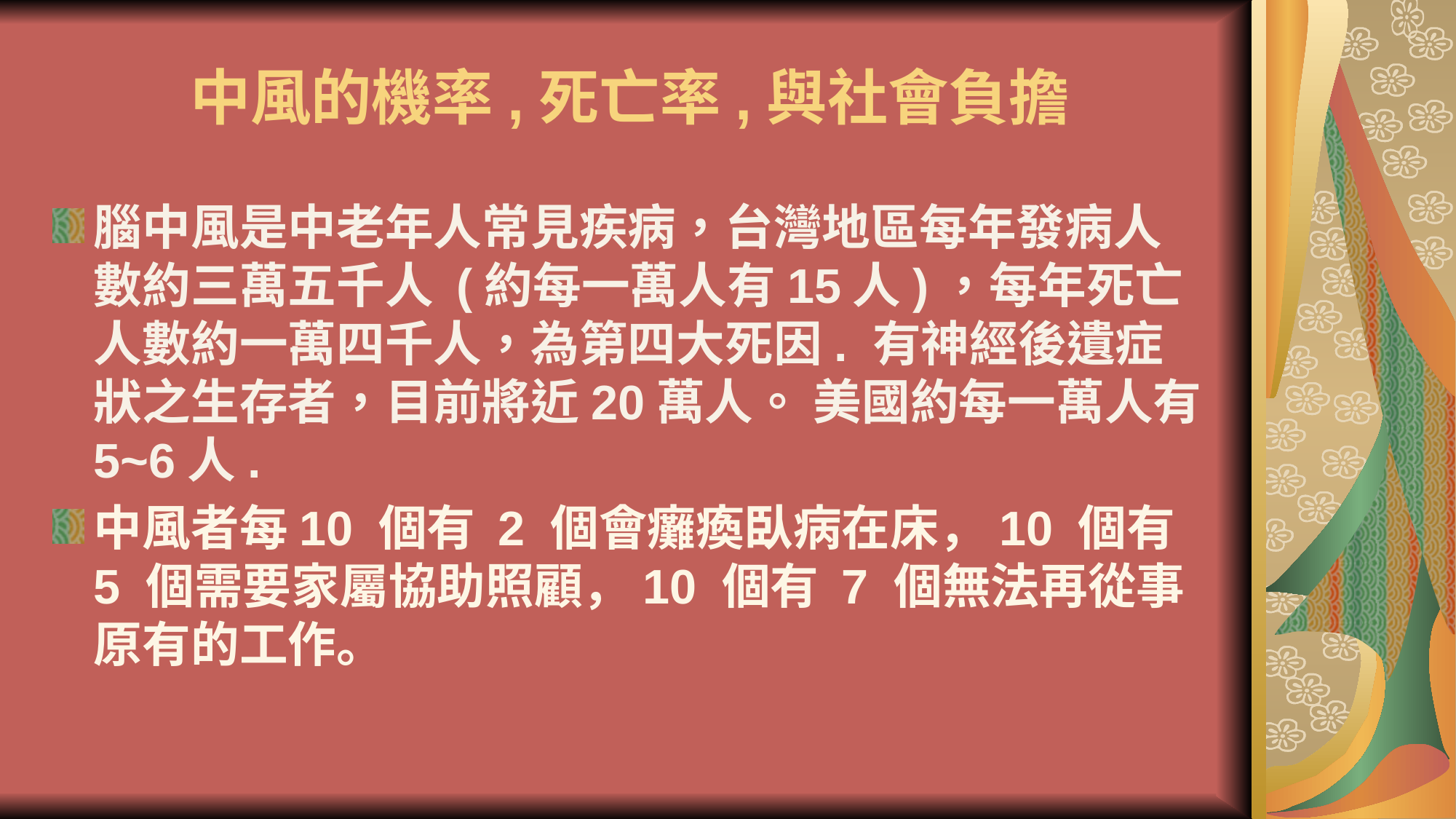

# 中風的機率,死亡率,與社會負擔
腦中風是中老年人常見疾病，台灣地區每年發病人數約三萬五千人 (約每一萬人有15人)，每年死亡人數約一萬四千人，為第四大死因. 有神經後遺症狀之生存者，目前將近20萬人。 美國約每一萬人有5~6人.
中風者每10 個有 2 個會癱瘓臥病在床，10 個有 5 個需要家屬協助照顧，10 個有 7 個無法再從事原有的工作。